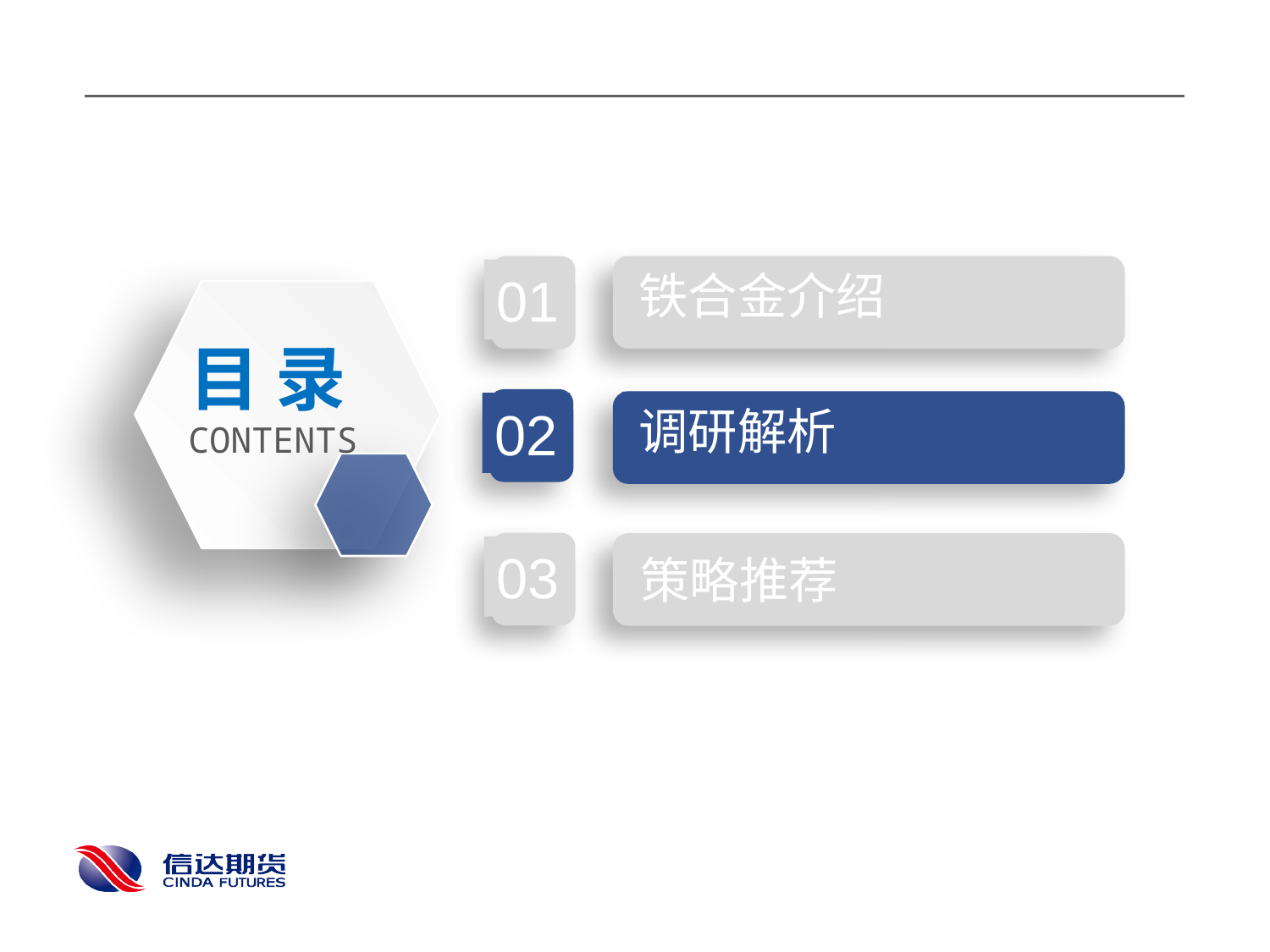

01

铁合金介绍

目 录

02

调研解析
CONTENTS

03

策略推荐